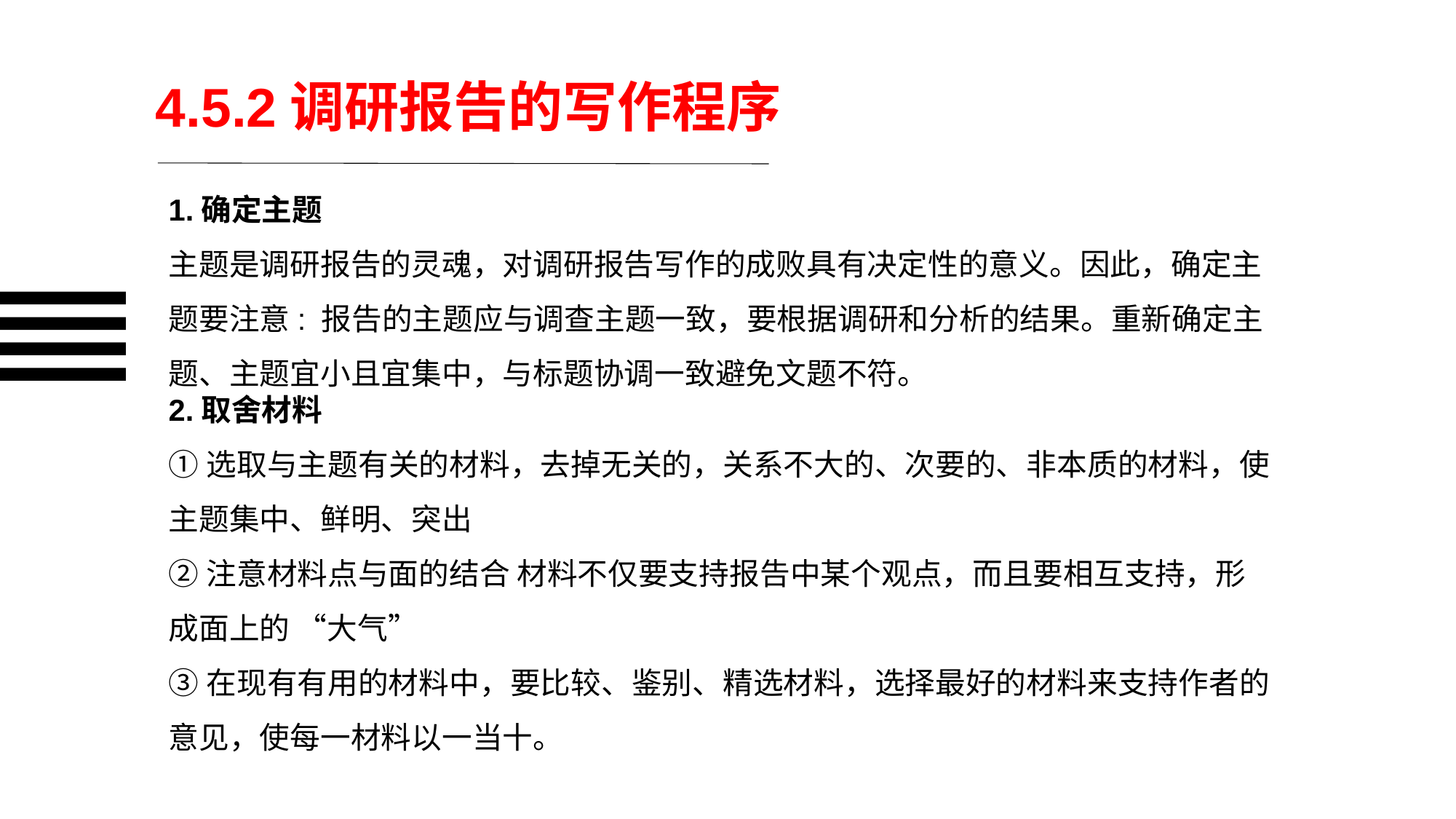

4.5.2调研报告的写作程序
1.确定主题
主题是调研报告的灵魂，对调研报告写作的成败具有决定性的意义。因此，确定主题要注意: 报告的主题应与调查主题一致，要根据调研和分析的结果。重新确定主题、主题宜小且宜集中，与标题协调一致避免文题不符。
2.取舍材料
①选取与主题有关的材料，去掉无关的，关系不大的、次要的、非本质的材料，使主题集中、鲜明、突出
②注意材料点与面的结合 材料不仅要支持报告中某个观点，而且要相互支持，形成面上的 “大气”
③在现有有用的材料中，要比较、鉴别、精选材料，选择最好的材料来支持作者的意见，使每一材料以一当十。